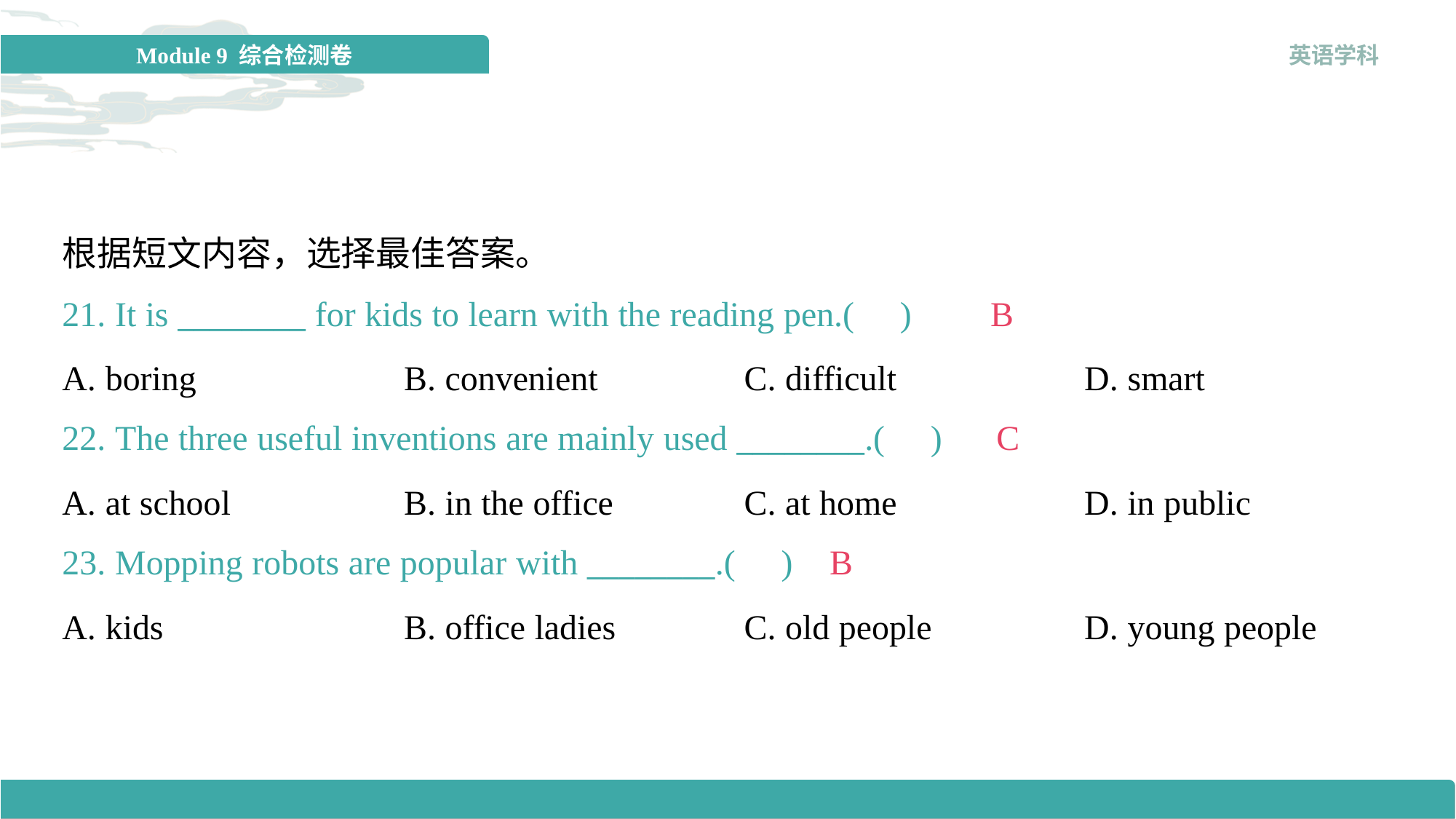

根据短文内容，选择最佳答案。
21. It is ________ for kids to learn with the reading pen.(     )
B
A. boring	B. convenient	C. difficult	D. smart
22. The three useful inventions are mainly used ________.(     )
C
A. at school	B. in the office	C. at home	D. in public
23. Mopping robots are popular with ________.(     )
B
A. kids	B. office ladies	C. old people	D. young people